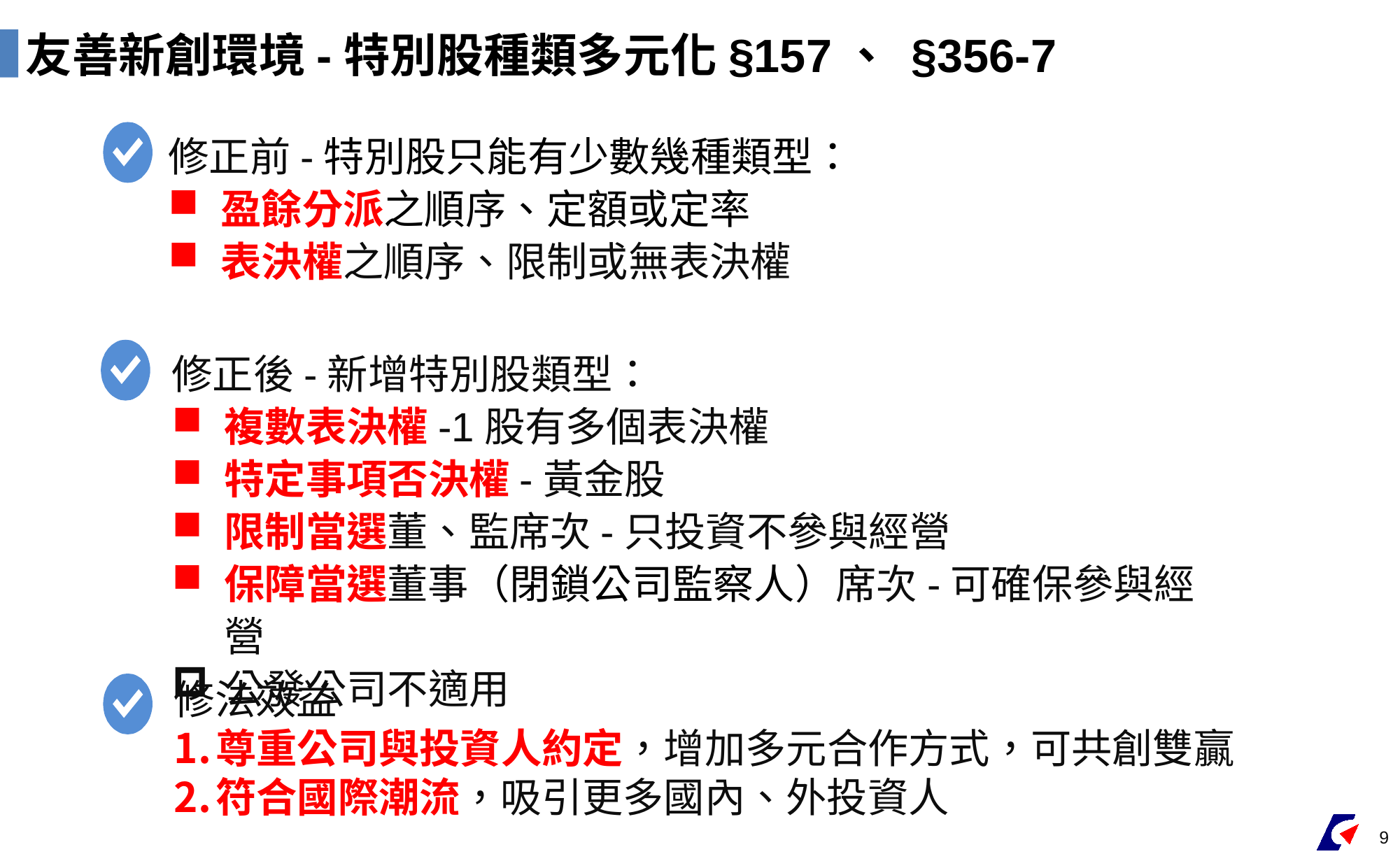

友善新創環境-特別股種類多元化§157、 §356-7

修正前-特別股只能有少數幾種類型：
盈餘分派之順序、定額或定率
表決權之順序、限制或無表決權

修正後-新增特別股類型：
複數表決權-1股有多個表決權
特定事項否決權-黃金股
限制當選董、監席次-只投資不參與經營
保障當選董事（閉鎖公司監察人）席次-可確保參與經營
公發公司不適用
修法效益
尊重公司與投資人約定，增加多元合作方式，可共創雙贏
符合國際潮流，吸引更多國內、外投資人

9